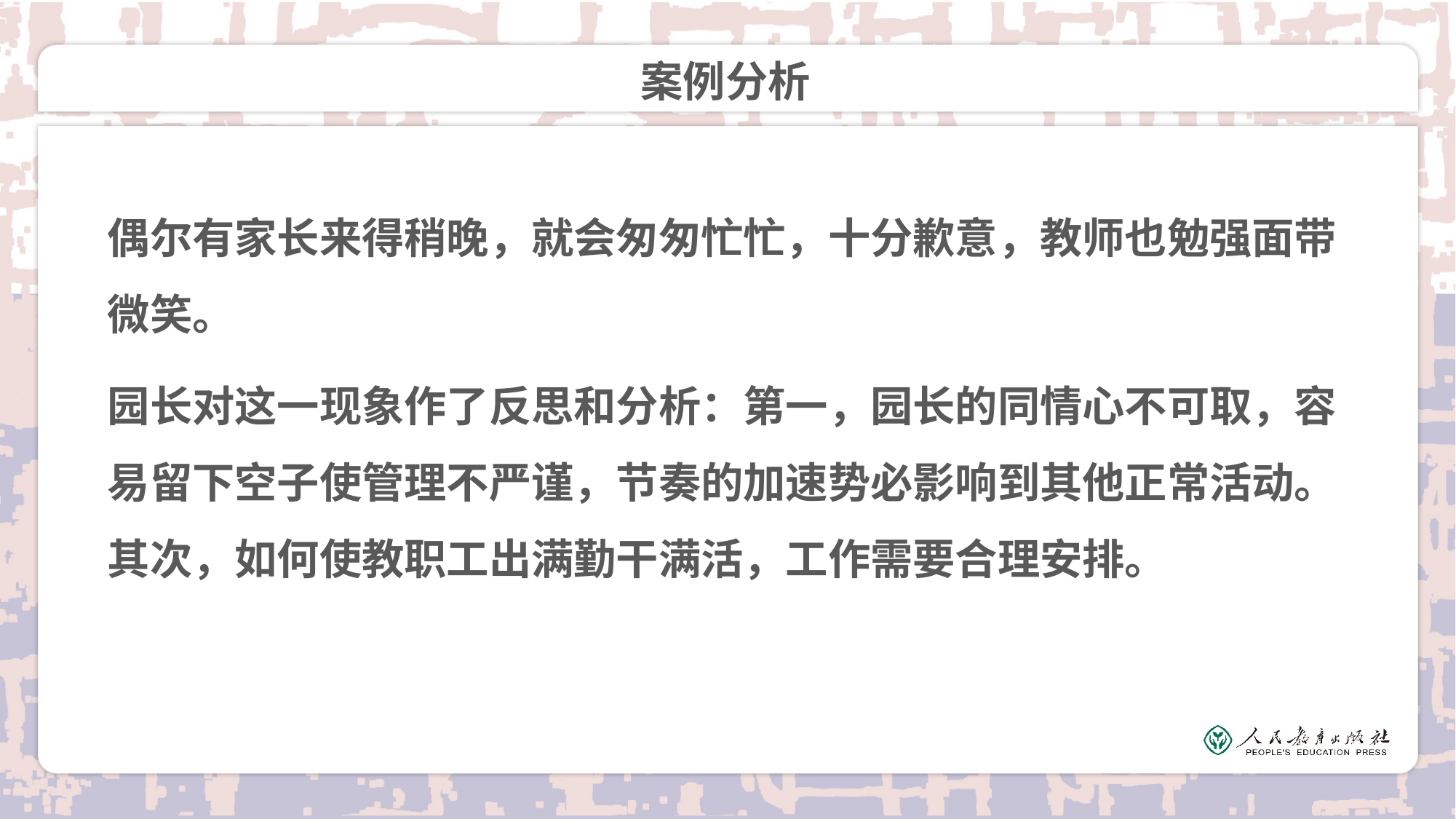

# 案例分析
偶尔有家长来得稍晚，就会匆匆忙忙，十分歉意，教师也勉强面带微笑。
园长对这一现象作了反思和分析：第一，园长的同情心不可取，容易留下空子使管理不严谨，节奏的加速势必影响到其他正常活动。其次，如何使教职工出满勤干满活，工作需要合理安排。